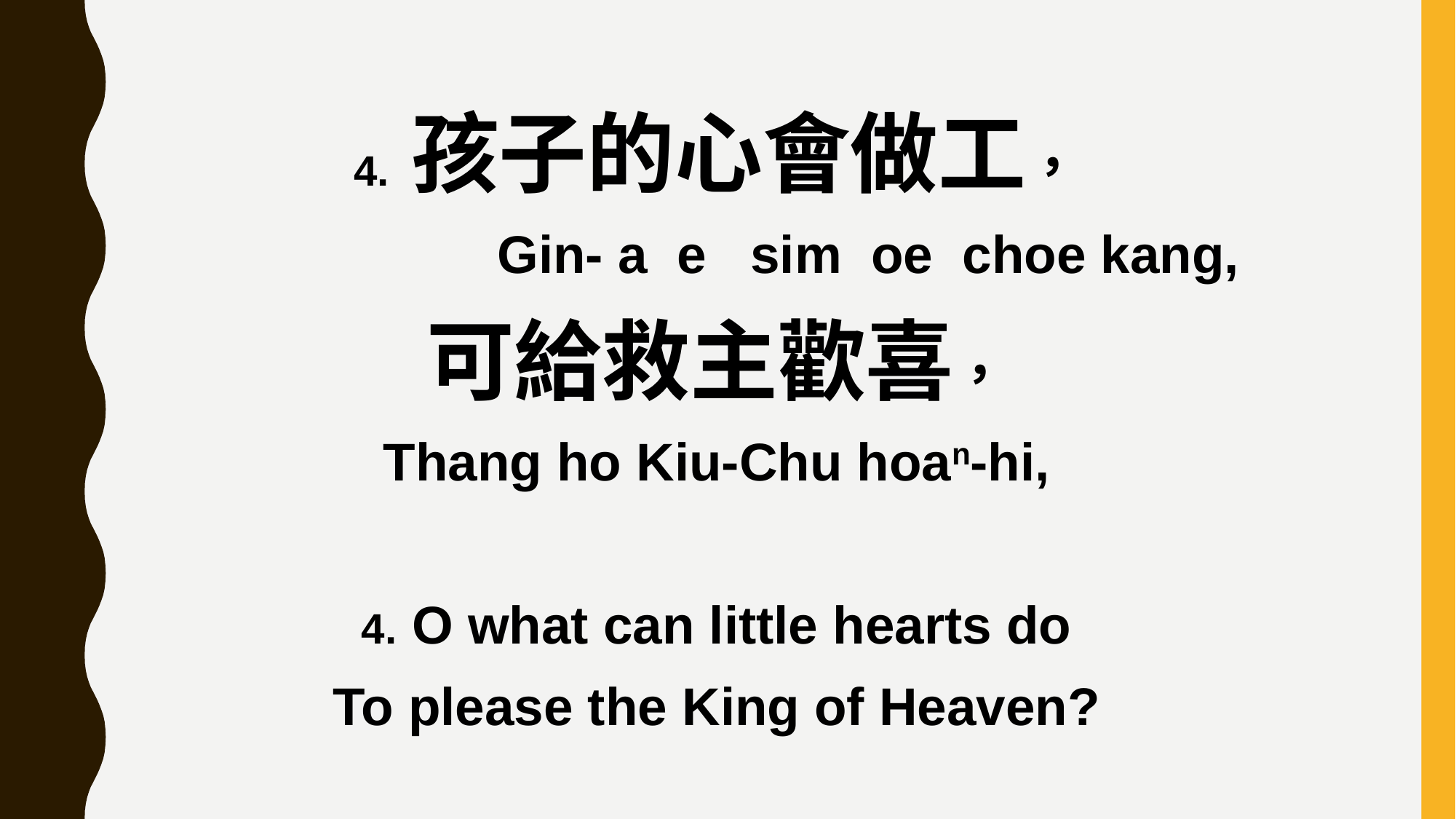

4. 孩子的心會做工，
                          Gin- a  e   sim  oe  choe kang,
可給救主歡喜，
Thang ho Kiu-Chu hoan-hi,

4. O what can little hearts do
To please the King of Heaven?